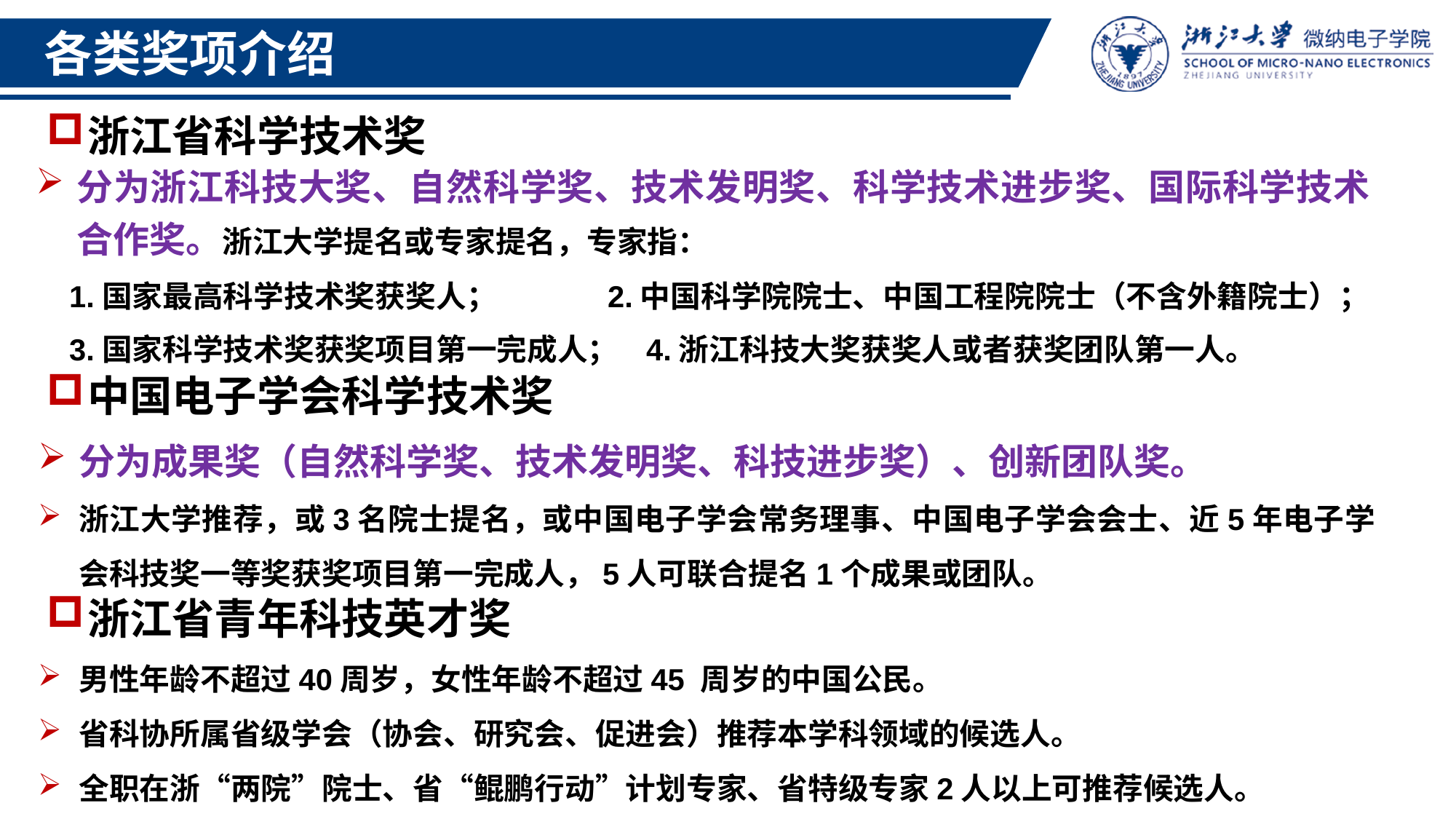

各类奖项介绍
浙江省科学技术奖

分为浙江科技大奖、自然科学奖、技术发明奖、科学技术进步奖、国际科学技术合作奖。浙江大学提名或专家提名，专家指：
    1.国家最高科学技术奖获奖人；               2.中国科学院院士、中国工程院院士（不含外籍院士）；
    3.国家科学技术奖获奖项目第一完成人；   4.浙江科技大奖获奖人或者获奖团队第一人。
中国电子学会科学技术奖
分为成果奖（自然科学奖、技术发明奖、科技进步奖）、创新团队奖。
浙江大学推荐，或3名院士提名，或中国电子学会常务理事、中国电子学会会士、近5年电子学会科技奖一等奖获奖项目第一完成人，5人可联合提名1个成果或团队。
浙江省青年科技英才奖
男性年龄不超过40周岁，女性年龄不超过45 周岁的中国公民。
省科协所属省级学会（协会、研究会、促进会）推荐本学科领域的候选人。
全职在浙“两院”院士、省“鲲鹏行动”计划专家、省特级专家2人以上可推荐候选人。